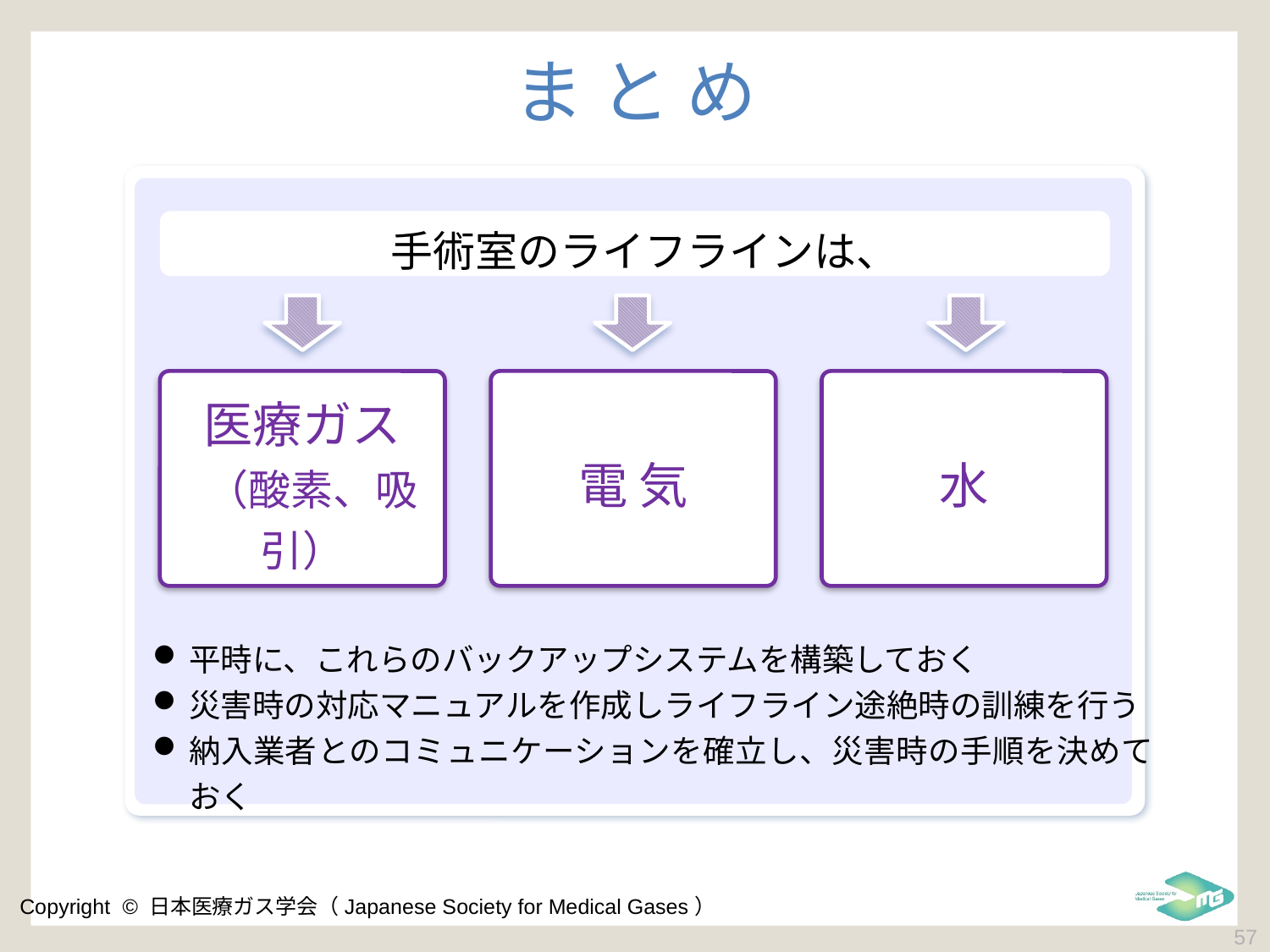

ま と め

手術室のライフラインは、

医療ガス
 （酸素、吸引）
電 気
水
平時に、これらのバックアップシステムを構築しておく
災害時の対応マニュアルを作成しライフライン途絶時の訓練を行う
納入業者とのコミュニケーションを確立し、災害時の手順を決めておく
 57